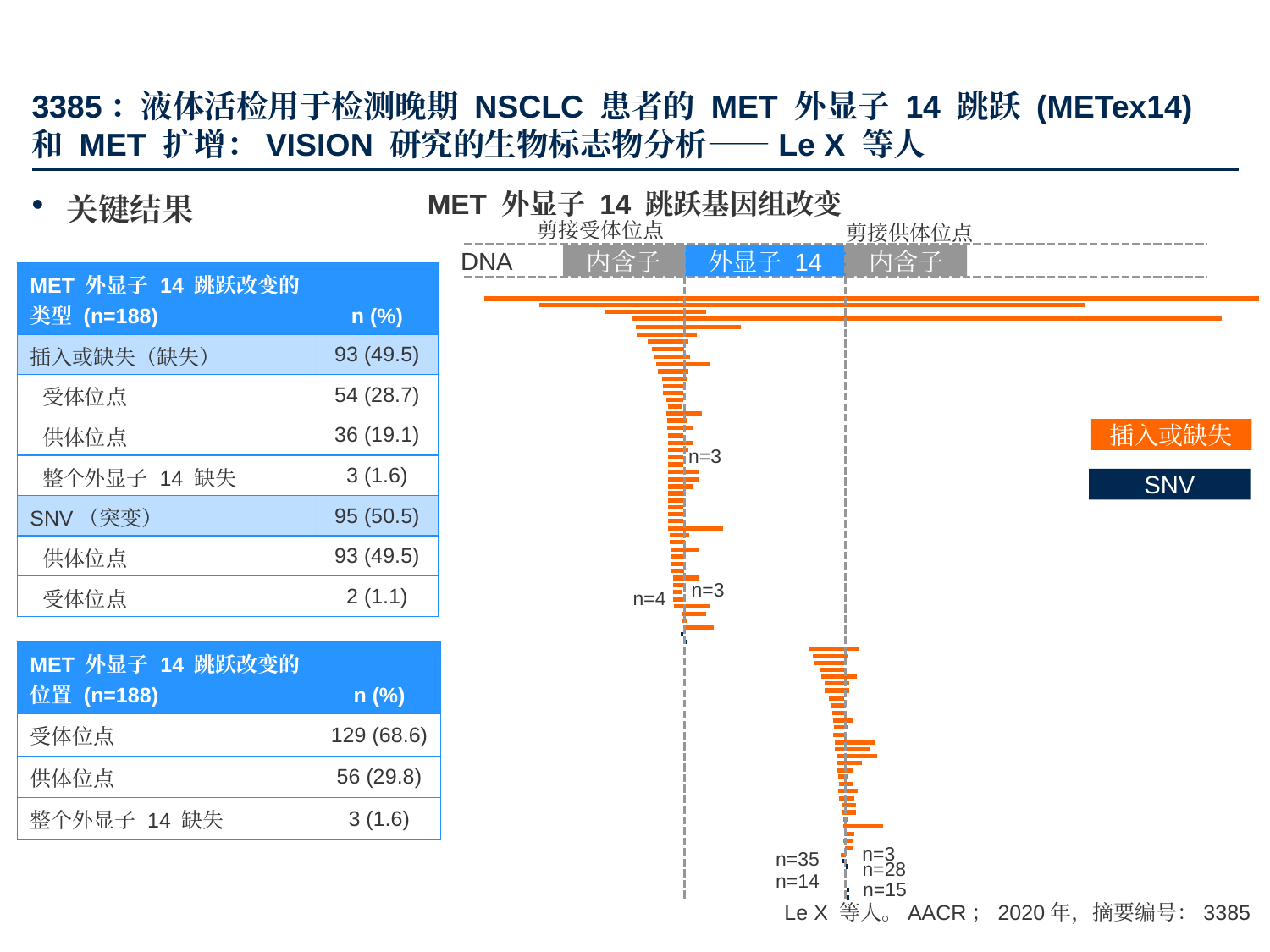

# 3385：液体活检用于检测晚期 NSCLC 患者的 MET 外显子 14 跳跃 (METex14) 和 MET 扩增：VISION 研究的生物标志物分析——Le X 等人
MET 外显子 14 跳跃基因组改变
剪接受体位点
剪接供体位点
DNA
内含子
外显子 14
内含子
插入或缺失
n=3
SNV
n=3
n=4
n=3
n=35
n=28
n=14
n=15
关键结果

| MET 外显子 14 跳跃改变的类型 (n=188) | n (%) |
| --- | --- |
| 插入或缺失（缺失） | 93 (49.5) |
| 受体位点 | 54 (28.7) |
| 供体位点 | 36 (19.1) |
| 整个外显子 14 缺失 | 3 (1.6) |
| SNV（突变） | 95 (50.5) |
| 供体位点 | 93 (49.5) |
| 受体位点 | 2 (1.1) |
| MET 外显子 14 跳跃改变的位置 (n=188) | n (%) |
| --- | --- |
| 受体位点 | 129 (68.6) |
| 供体位点 | 56 (29.8) |
| 整个外显子 14 缺失 | 3 (1.6) |
Le X 等人。AACR；2020年，摘要编号：3385